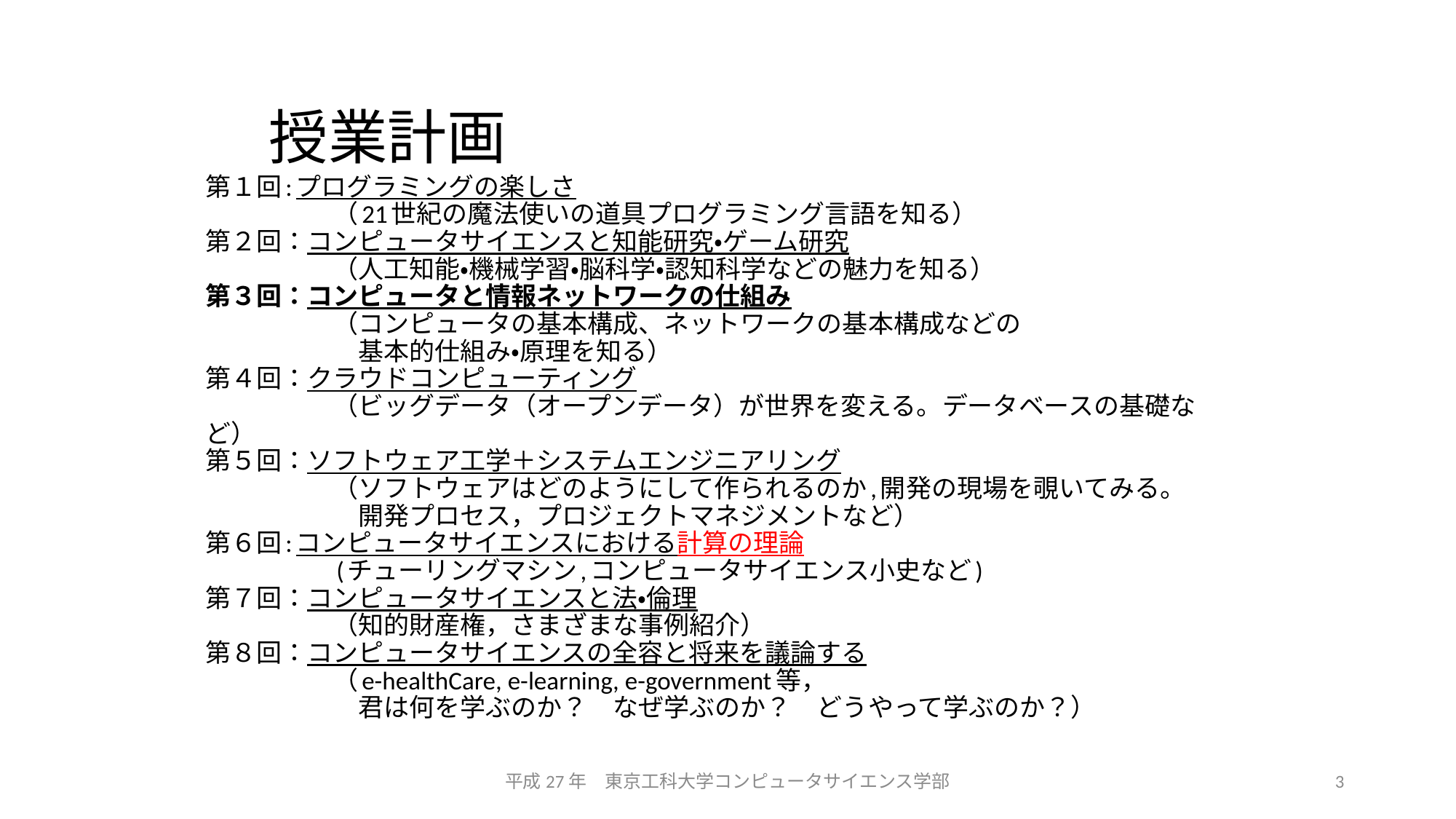

# 授業計画
第１回:プログラミングの楽しさ
　　　　　（21世紀の魔法使いの道具プログラミング言語を知る）
第２回：コンピュータサイエンスと知能研究・ゲーム研究
　　　　　（人工知能・機械学習・脳科学・認知科学などの魅力を知る）
第３回：コンピュータと情報ネットワークの仕組み
　　　　　（コンピュータの基本構成、ネットワークの基本構成などの
　　　　　　基本的仕組み・原理を知る）
第４回：クラウドコンピューティング
　　　　　（ビッグデータ（オープンデータ）が世界を変える。データベースの基礎など）
第５回：ソフトウェア工学＋システムエンジニアリング
　　　　　（ソフトウェアはどのようにして作られるのか,開発の現場を覗いてみる。
　　　　　　開発プロセス，プロジェクトマネジメントなど）
第６回:コンピュータサイエンスにおける計算の理論
　　　　　(チューリングマシン,コンピュータサイエンス小史など)
第７回：コンピュータサイエンスと法・倫理
　　　　　（知的財産権，さまざまな事例紹介）
第８回：コンピュータサイエンスの全容と将来を議論する
　　　　　（e-healthCare, e-learning, e-government等，
　　　　　　君は何を学ぶのか？　なぜ学ぶのか？　どうやって学ぶのか？）
平成27年　東京工科大学コンピュータサイエンス学部
3